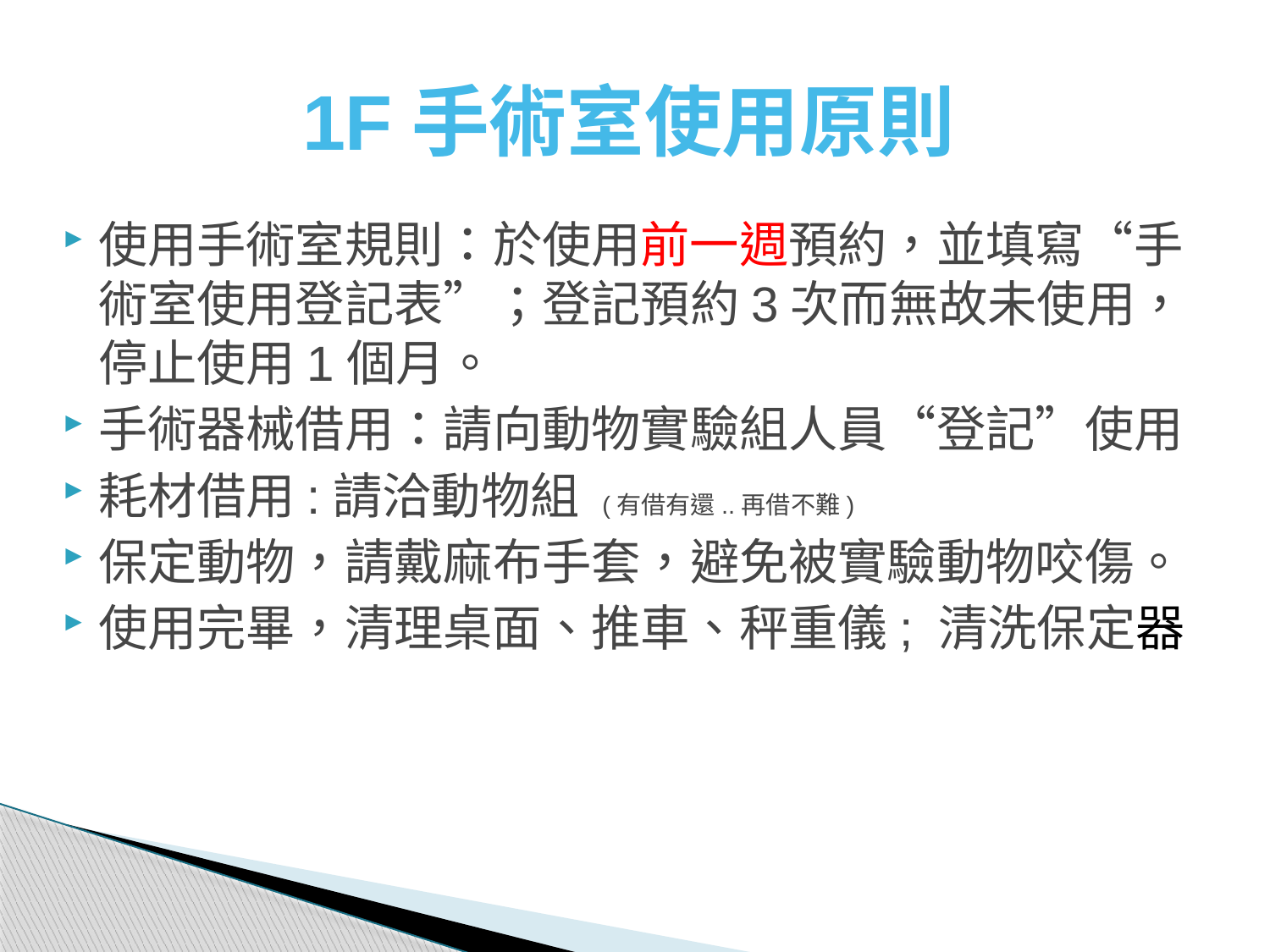

1F手術室使用原則

使用手術室規則：於使用前一週預約，並填寫“手術室使用登記表”；登記預約3次而無故未使用，停止使用1個月。
手術器械借用：請向動物實驗組人員“登記”使用
耗材借用:請洽動物組 (有借有還..再借不難)
保定動物，請戴麻布手套，避免被實驗動物咬傷。
使用完畢，清理桌面、推車、秤重儀; 清洗保定器